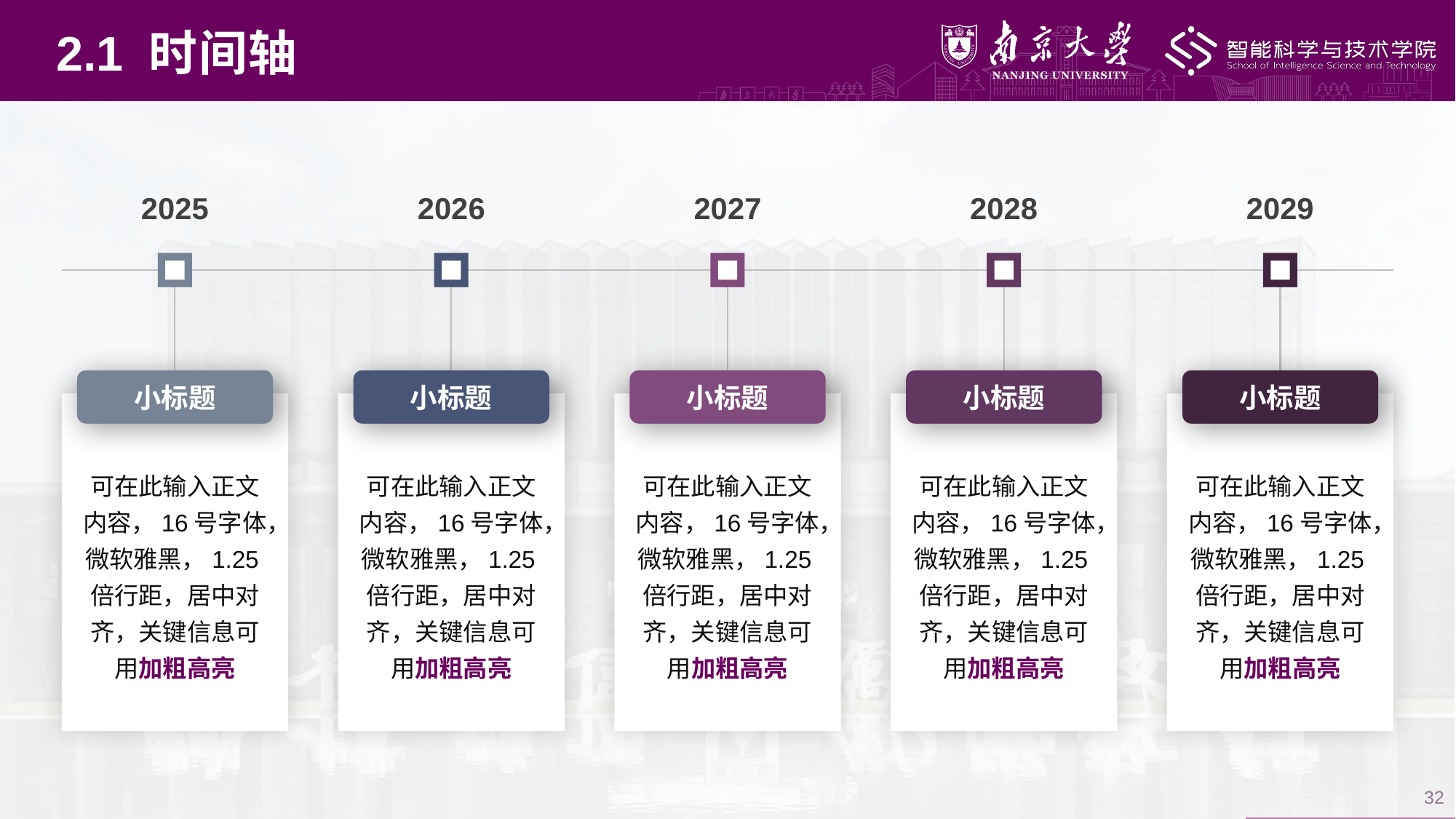

2.1 时间轴
2025
2026
2027
2028
2029

小标题
小标题
小标题
小标题
小标题

可在此输入正文内容，16号字体，微软雅黑，1.25倍行距，居中对齐，关键信息可用加粗高亮
可在此输入正文内容，16号字体，微软雅黑，1.25倍行距，居中对齐，关键信息可用加粗高亮
可在此输入正文内容，16号字体，微软雅黑，1.25倍行距，居中对齐，关键信息可用加粗高亮
可在此输入正文内容，16号字体，微软雅黑，1.25倍行距，居中对齐，关键信息可用加粗高亮
可在此输入正文内容，16号字体，微软雅黑，1.25倍行距，居中对齐，关键信息可用加粗高亮
32